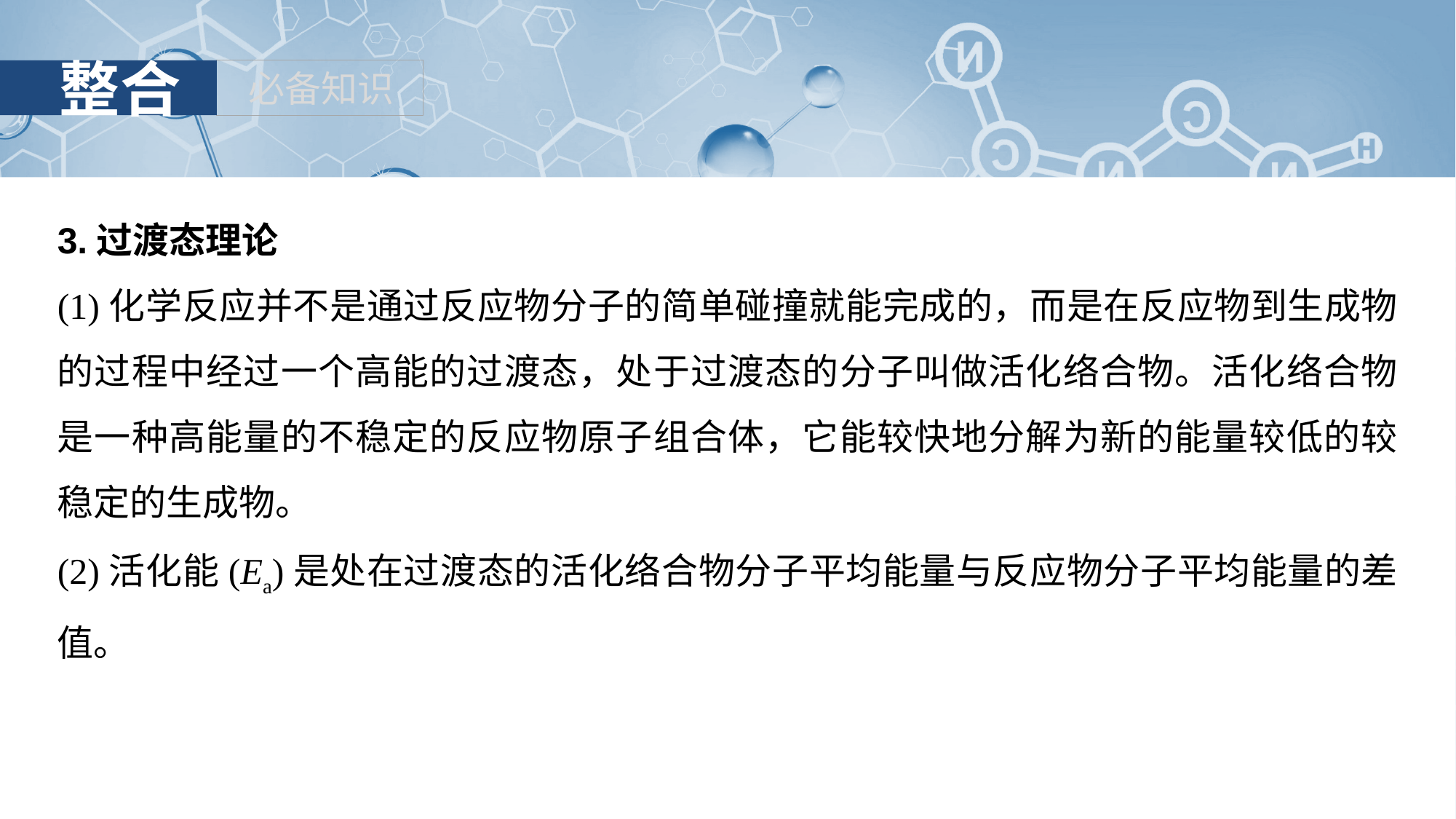

3.过渡态理论
(1)化学反应并不是通过反应物分子的简单碰撞就能完成的，而是在反应物到生成物的过程中经过一个高能的过渡态，处于过渡态的分子叫做活化络合物。活化络合物是一种高能量的不稳定的反应物原子组合体，它能较快地分解为新的能量较低的较稳定的生成物。
(2)活化能(Ea)是处在过渡态的活化络合物分子平均能量与反应物分子平均能量的差值。